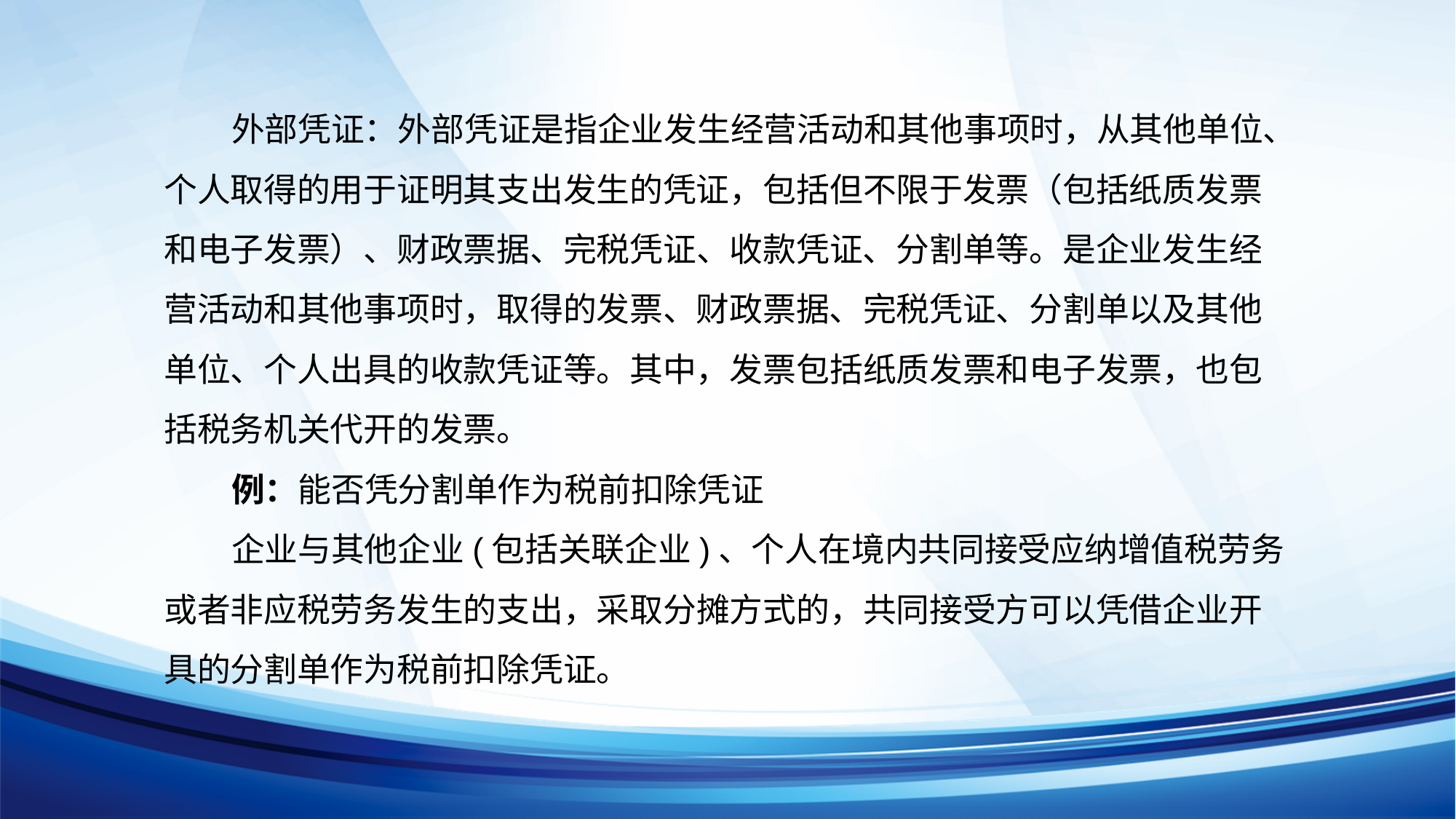

外部凭证：外部凭证是指企业发生经营活动和其他事项时，从其他单位、个人取得的用于证明其支出发生的凭证，包括但不限于发票（包括纸质发票和电子发票）、财政票据、完税凭证、收款凭证、分割单等。是企业发生经营活动和其他事项时，取得的发票、财政票据、完税凭证、分割单以及其他单位、个人出具的收款凭证等。其中，发票包括纸质发票和电子发票，也包括税务机关代开的发票。
        例：能否凭分割单作为税前扣除凭证
        企业与其他企业(包括关联企业)、个人在境内共同接受应纳增值税劳务或者非应税劳务发生的支出，采取分摊方式的，共同接受方可以凭借企业开具的分割单作为税前扣除凭证。